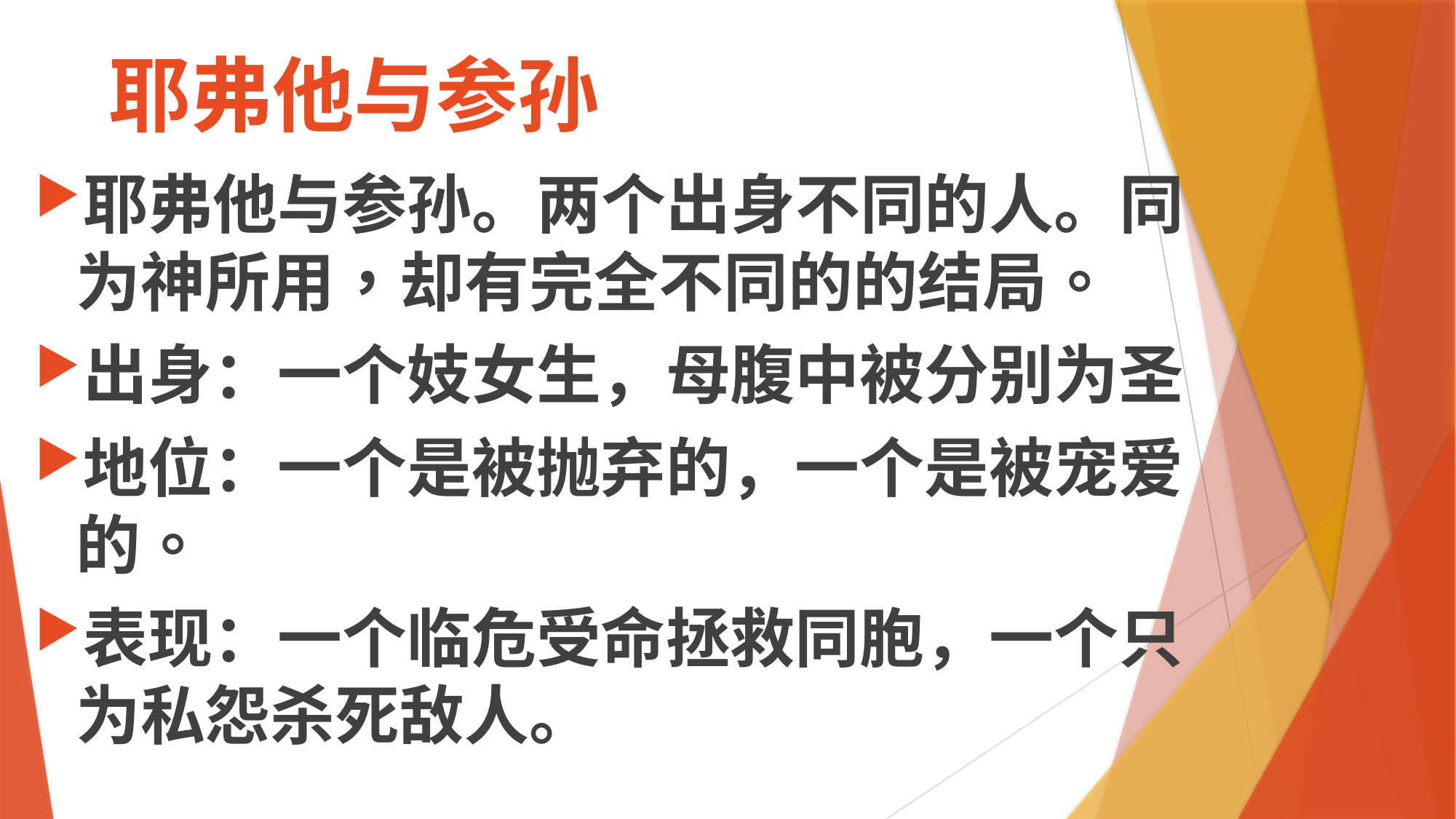

# 耶弗他与参孙
耶弗他与参孙。两个出身不同的人。同为神所用，却有完全不同的的结局。
出身：一个妓女生，母腹中被分别为圣
地位：一个是被抛弃的，一个是被宠爱的。
表现：一个临危受命拯救同胞，一个只为私怨杀死敌人。